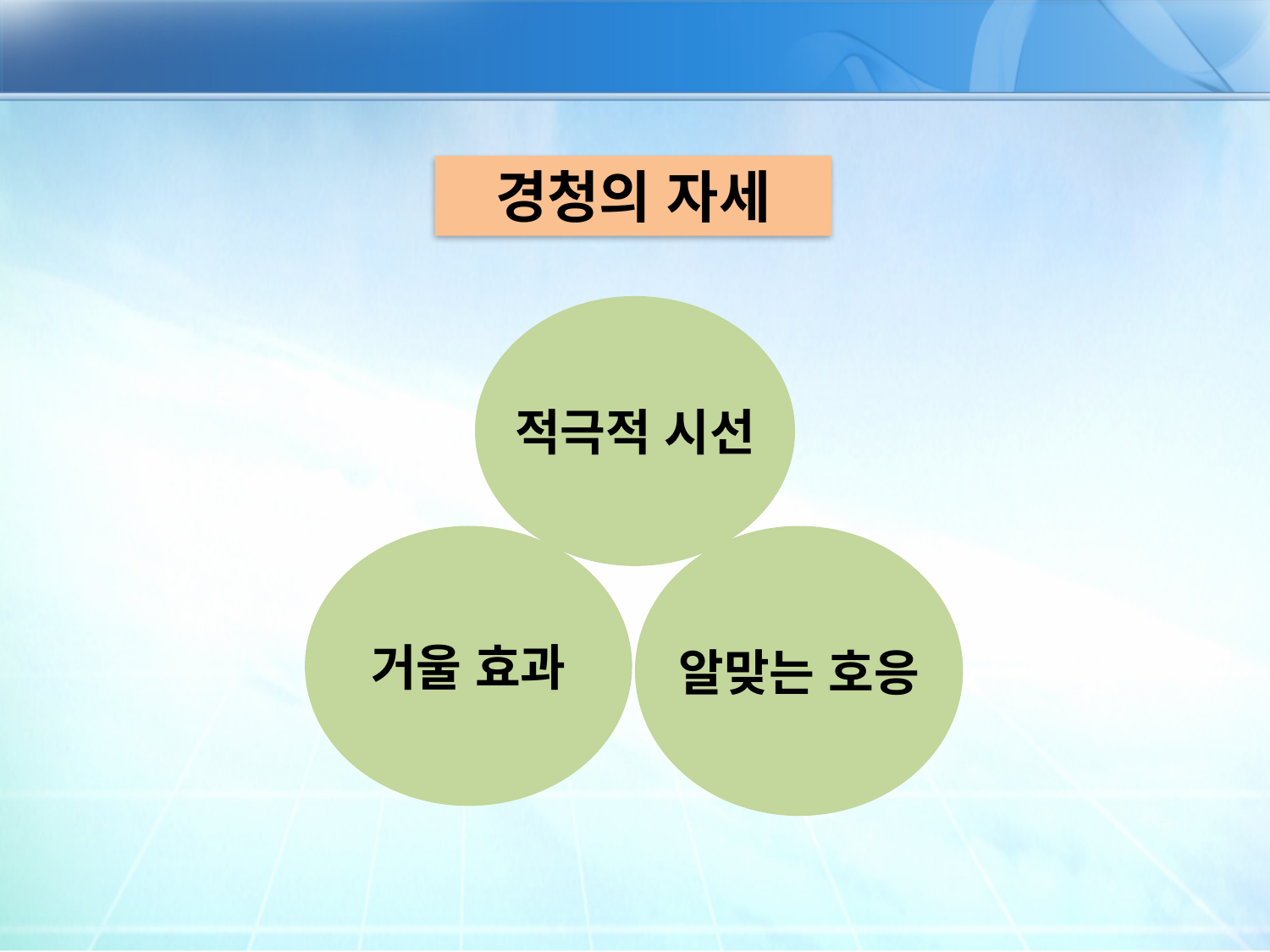

경청의 자세
적극적 시선
거울 효과
알맞는 호응